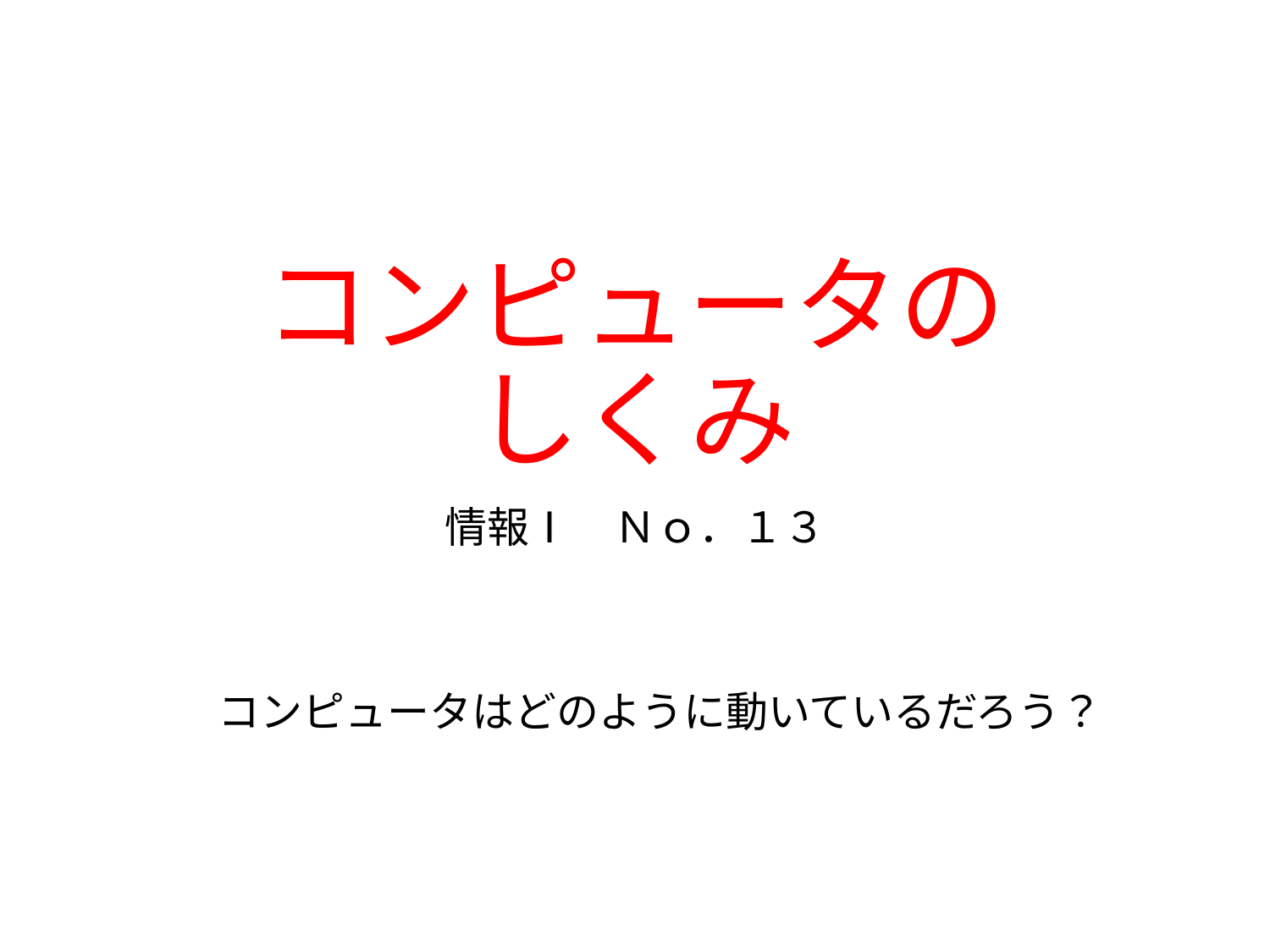

# コンピュータの しくみ
情報Ⅰ　Ｎｏ．１３
コンピュータはどのように動いているだろう？